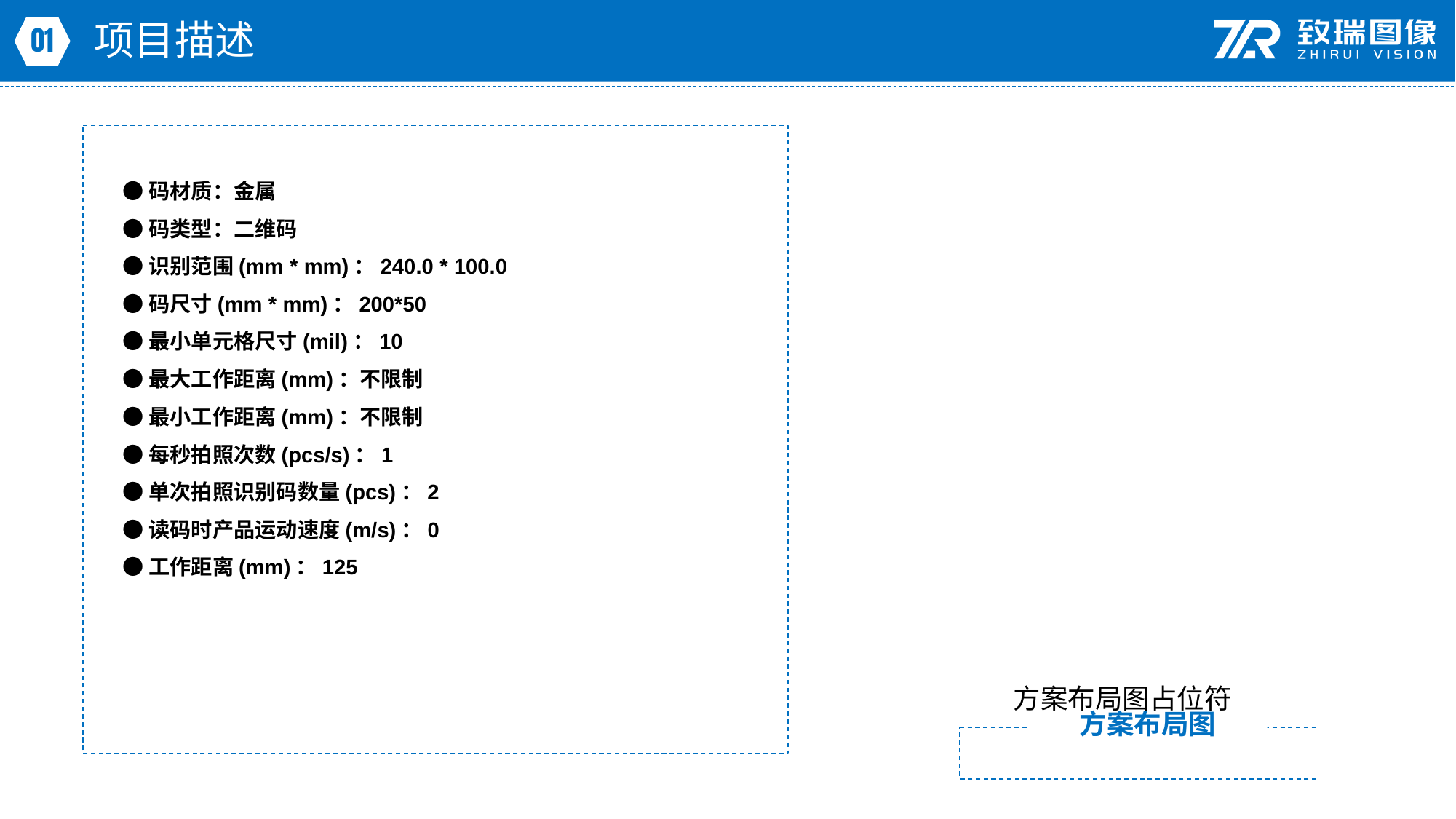

项目描述
01

●码材质：金属
●码类型：二维码
●识别范围(mm * mm)：240.0 * 100.0
●码尺寸(mm * mm)：200*50
●最小单元格尺寸(mil)：10
●最大工作距离(mm)：不限制
●最小工作距离(mm)：不限制
●每秒拍照次数(pcs/s)：1
●单次拍照识别码数量(pcs)：2
●读码时产品运动速度(m/s)：0
●工作距离(mm)：125
方案布局图占位符
方案布局图